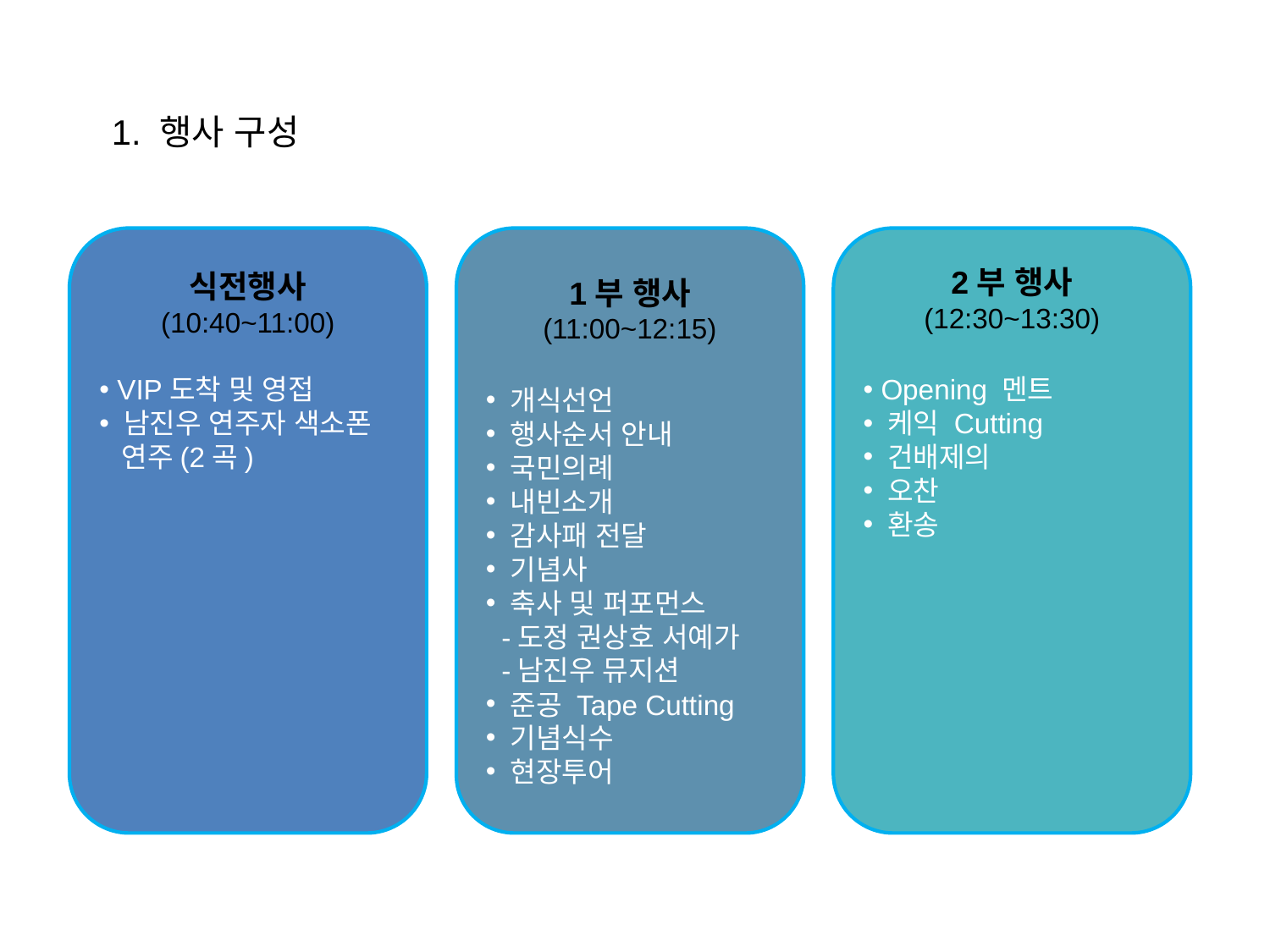

1. 행사 구성

식전행사
(10:40~11:00)

 VIP도착 및 영접
 남진우 연주자 색소폰
  연주(2곡)

1부 행사
(11:00~12:15)

 개식선언
 행사순서 안내
 국민의례
 내빈소개
 감사패 전달
 기념사
 축사 및 퍼포먼스
  -도정 권상호 서예가
  -남진우 뮤지션
 준공 Tape Cutting
 기념식수
 현장투어

2부 행사
(12:30~13:30)

 Opening 멘트
 케익 Cutting
 건배제의
 오찬
 환송